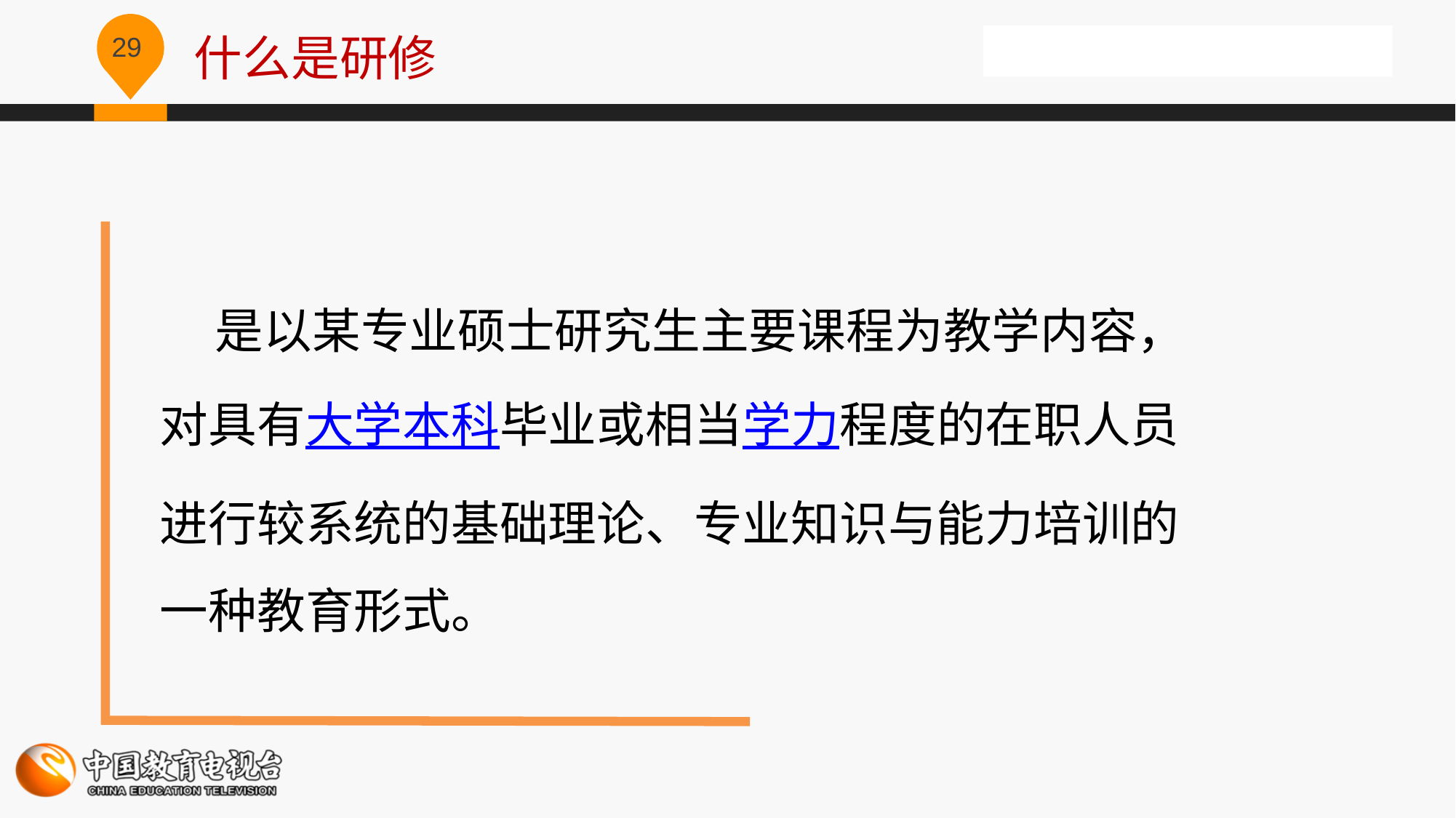

什么是研修

    是以某专业硕士研究生主要课程为教学内容，对具有大学本科毕业或相当学力程度的在职人员进行较系统的基础理论、专业知识与能力培训的一种教育形式。